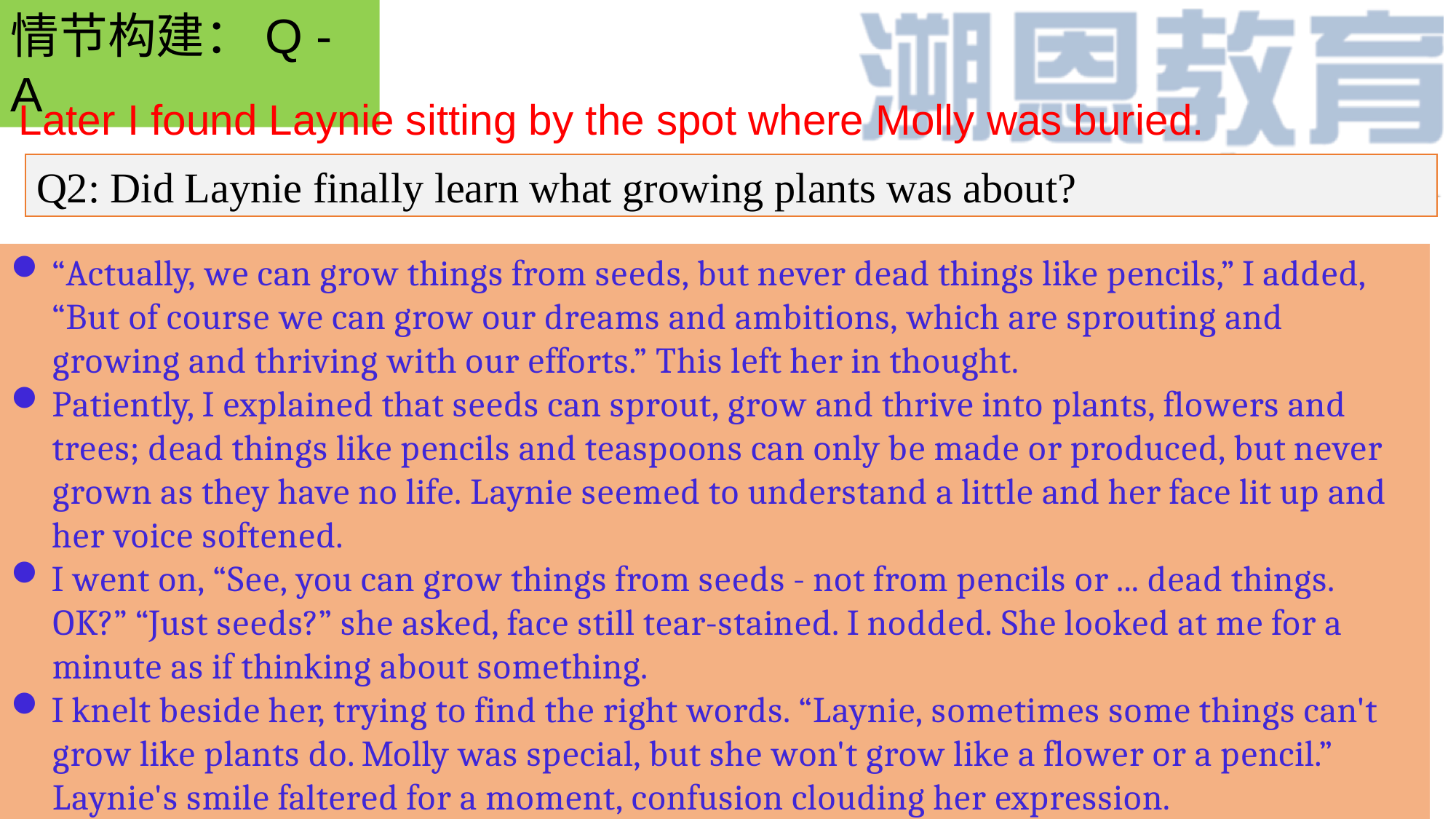

情节构建：Q - A
Later I found Laynie sitting by the spot where Molly was buried.

Q2: Did Laynie finally learn what growing plants was about?
“Actually, we can grow things from seeds, but never dead things like pencils,” I added,  “But of course we can grow our dreams and ambitions, which are sprouting and growing and thriving with our efforts.” This left her in thought.
Patiently, I explained that seeds can sprout, grow and thrive into plants, flowers and trees; dead things like pencils and teaspoons can only be made or produced, but never grown as they have no life. Laynie seemed to understand a little and her face lit up and her voice softened.
I went on, “See, you can grow things from seeds - not from pencils or ... dead things. OK?” “Just seeds?” she asked, face still tear-stained. I nodded. She looked at me for a minute as if thinking about something.
I knelt beside her, trying to find the right words. “Laynie, sometimes some things can't grow like plants do. Molly was special, but she won't grow like a flower or a pencil.” Laynie's smile faltered for a moment, confusion clouding her expression.